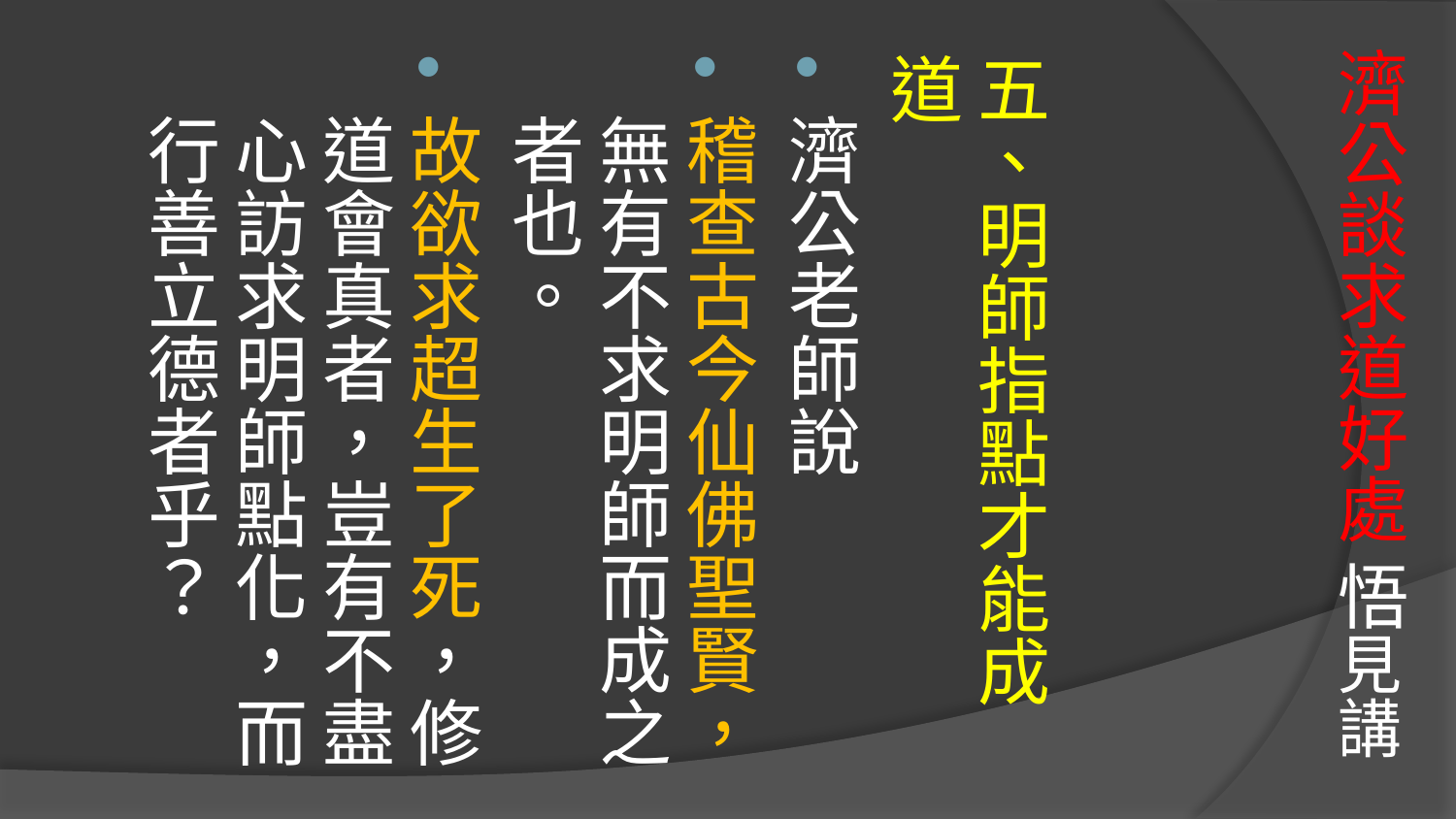

# 濟公談求道好處 悟見講
五、明師指點才能成道
濟公老師說
稽查古今仙佛聖賢，無有不求明師而成之者也。
故欲求超生了死，修道會真者，豈有不盡心訪求明師點化，而行善立德者乎？